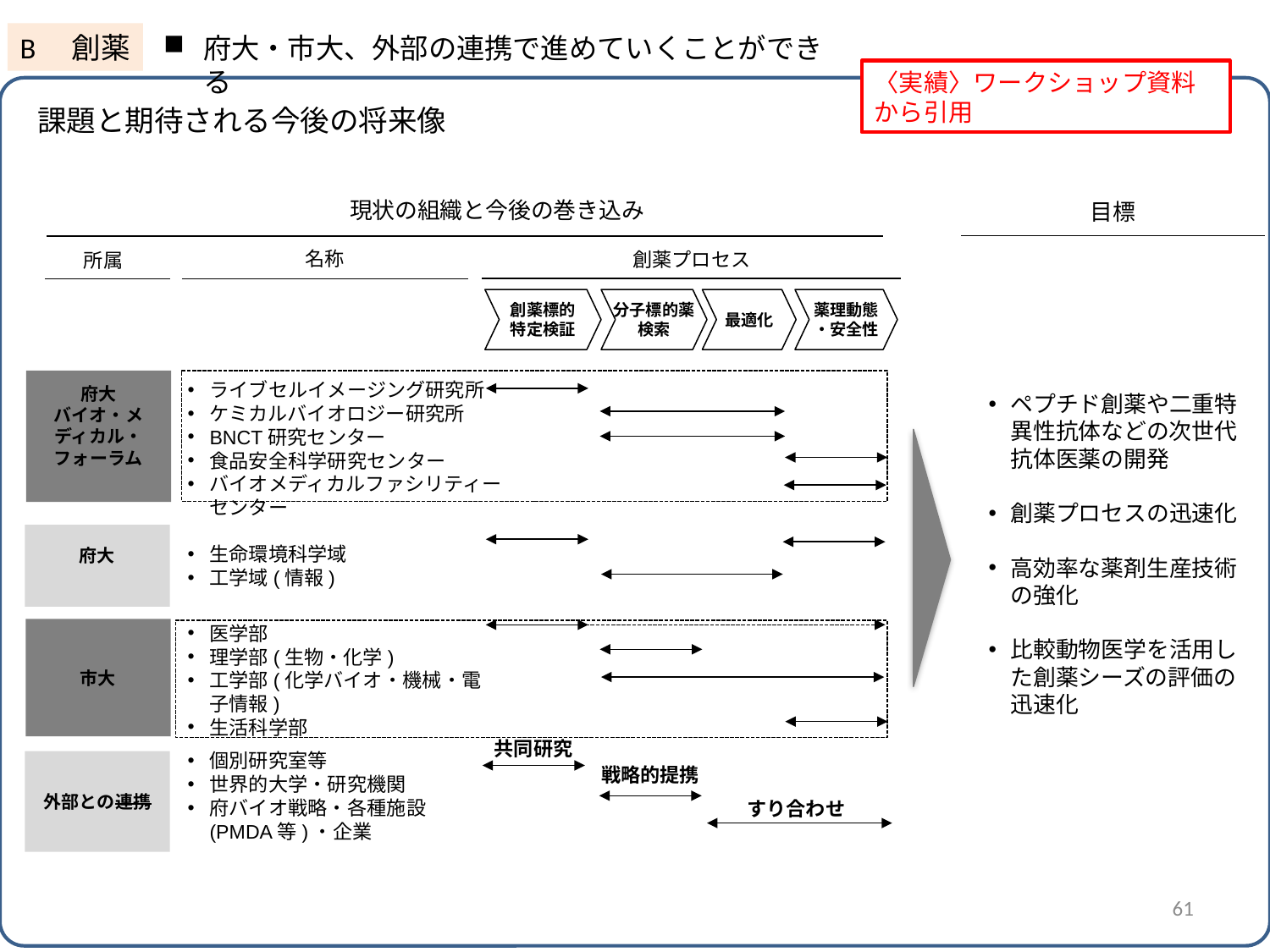

B　創薬
府大・市大、外部の連携で進めていくことができる
〈実績〉ワークショップ資料から引用

課題と期待される今後の将来像
現状の組織と今後の巻き込み
目標
名称
創薬プロセス
所属
創薬標的
特定検証
分子標的薬
検索
最適化
薬理動態
・安全性
府大
バイオ・メディカル・フォーラム

ライブセルイメージング研究所
ケミカルバイオロジー研究所
BNCT研究センター
食品安全科学研究センター
バイオメディカルファシリティーセンター
ペプチド創薬や二重特異性抗体などの次世代抗体医薬の開発

創薬プロセスの迅速化

高効率な薬剤生産技術の強化

比較動物医学を活用した創薬シーズの評価の迅速化

府大

生命環境科学域
工学域(情報)

医学部
理学部(生物・化学)
工学部(化学バイオ・機械・電子情報)
生活科学部
市大

共同研究
個別研究室等
世界的大学・研究機関
府バイオ戦略・各種施設(PMDA等)・企業
外部との連携
戦略的提携
すり合わせ
61